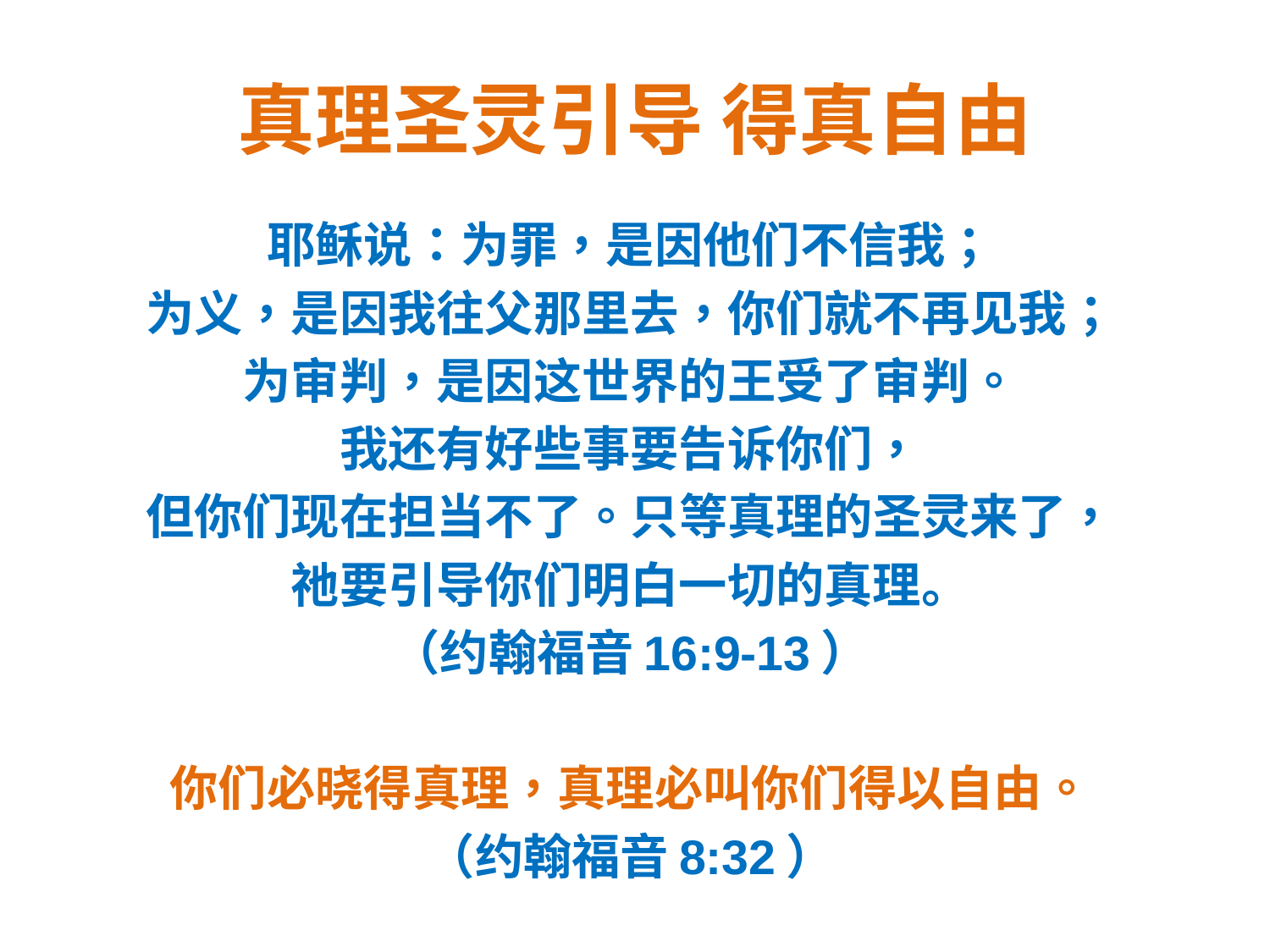

# 真理圣灵引导 得真自由
耶稣说：为罪，是因他们不信我；
为义，是因我往父那里去，你们就不再见我；
为审判，是因这世界的王受了审判。
我还有好些事要告诉你们，
但你们现在担当不了。只等真理的圣灵来了，
祂要引导你们明白一切的真理。
（约翰福音16:9-13）

你们必晓得真理，真理必叫你们得以自由。
（约翰福音8:32）